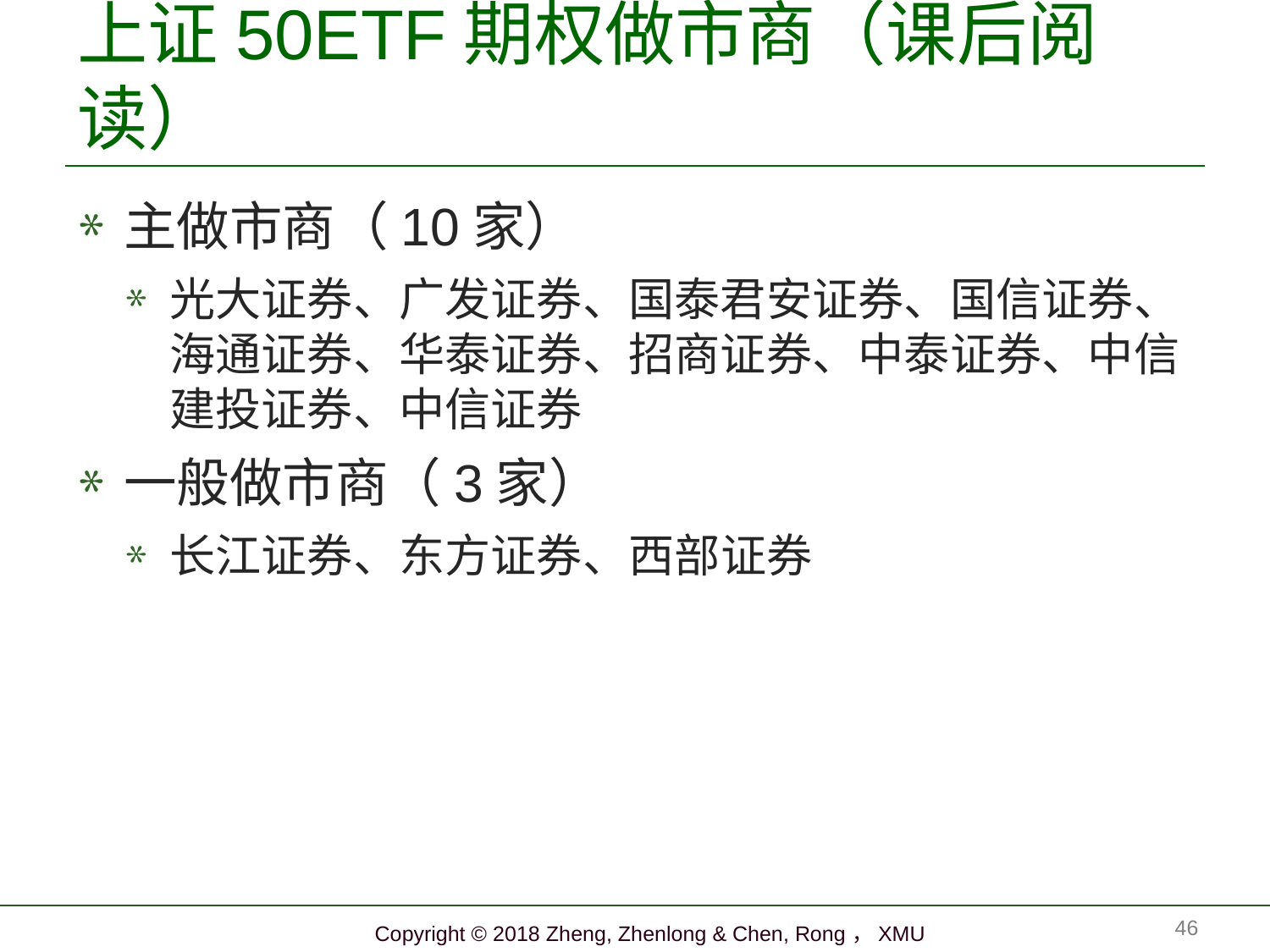

# 上证50ETF期权做市商（课后阅读）
主做市商（10家）
光大证券、广发证券、国泰君安证券、国信证券、海通证券、华泰证券、招商证券、中泰证券、中信建投证券、中信证券
一般做市商（3家）
长江证券、东方证券、西部证券
46